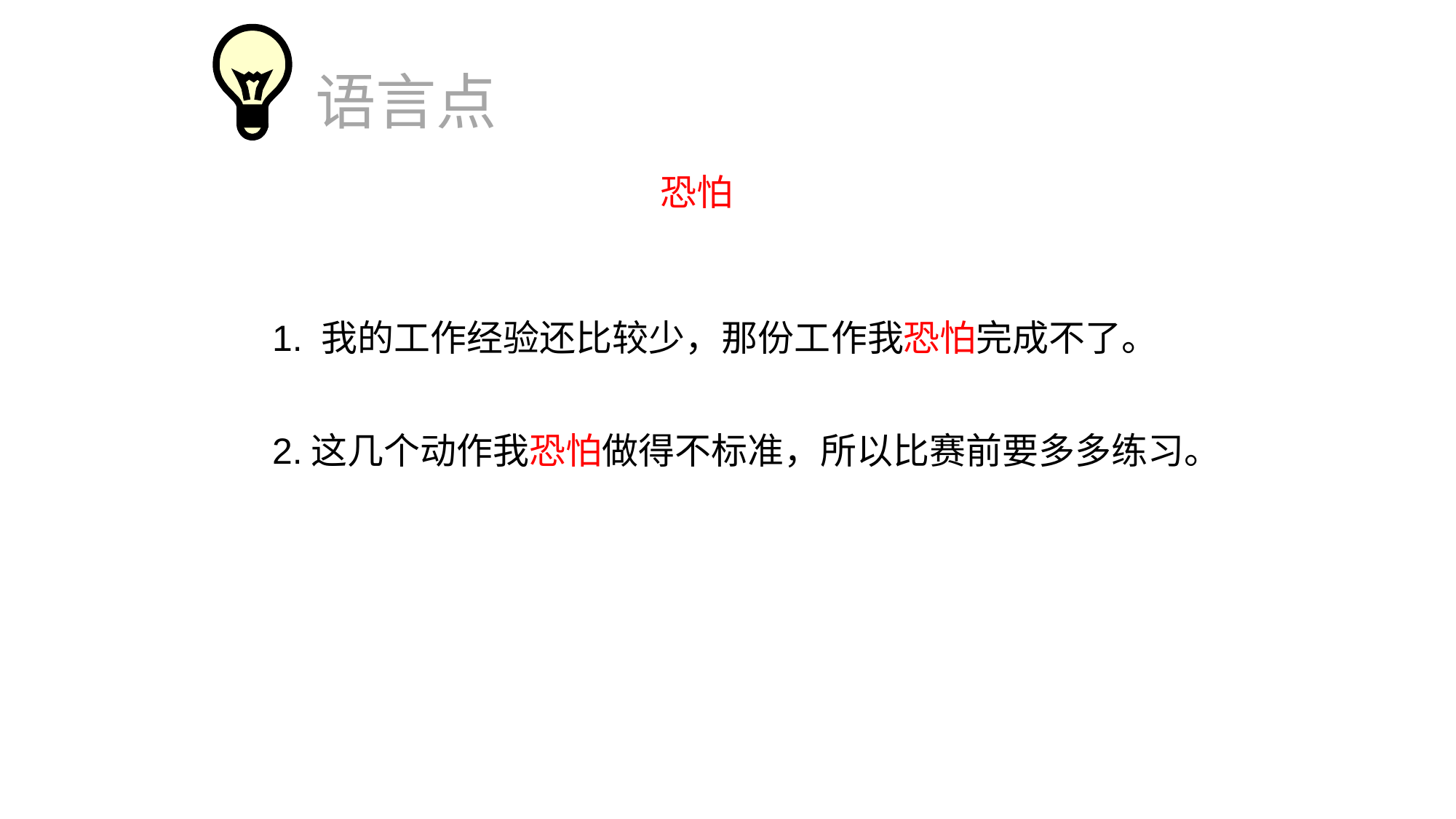

语言点
恐怕
1. 我的工作经验还比较少，那份工作我恐怕完成不了。
2.这几个动作我恐怕做得不标准，所以比赛前要多多练习。